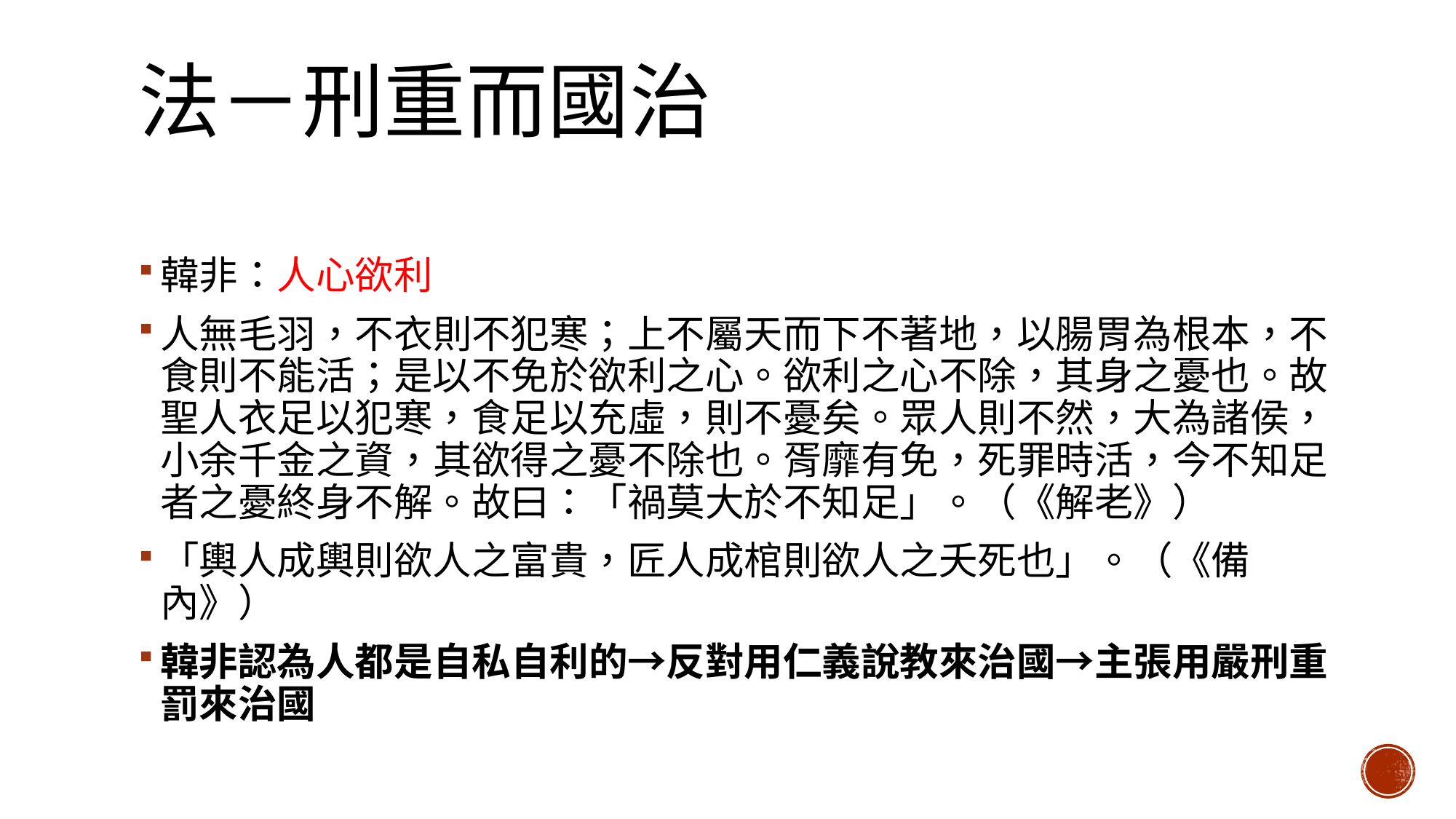

# 法－刑重而國治
韓非：人心欲利
人無毛羽，不衣則不犯寒；上不屬天而下不著地，以腸胃為根本，不食則不能活；是以不免於欲利之心。欲利之心不除，其身之憂也。故聖人衣足以犯寒，食足以充虛，則不憂矣。眾人則不然，大為諸侯，小余千金之資，其欲得之憂不除也。胥靡有免，死罪時活，今不知足者之憂終身不解。故曰：「禍莫大於不知足」。（《解老》）
「輿人成輿則欲人之富貴，匠人成棺則欲人之夭死也」。（《備內》）
韓非認為人都是自私自利的→反對用仁義說教來治國→主張用嚴刑重罰來治國